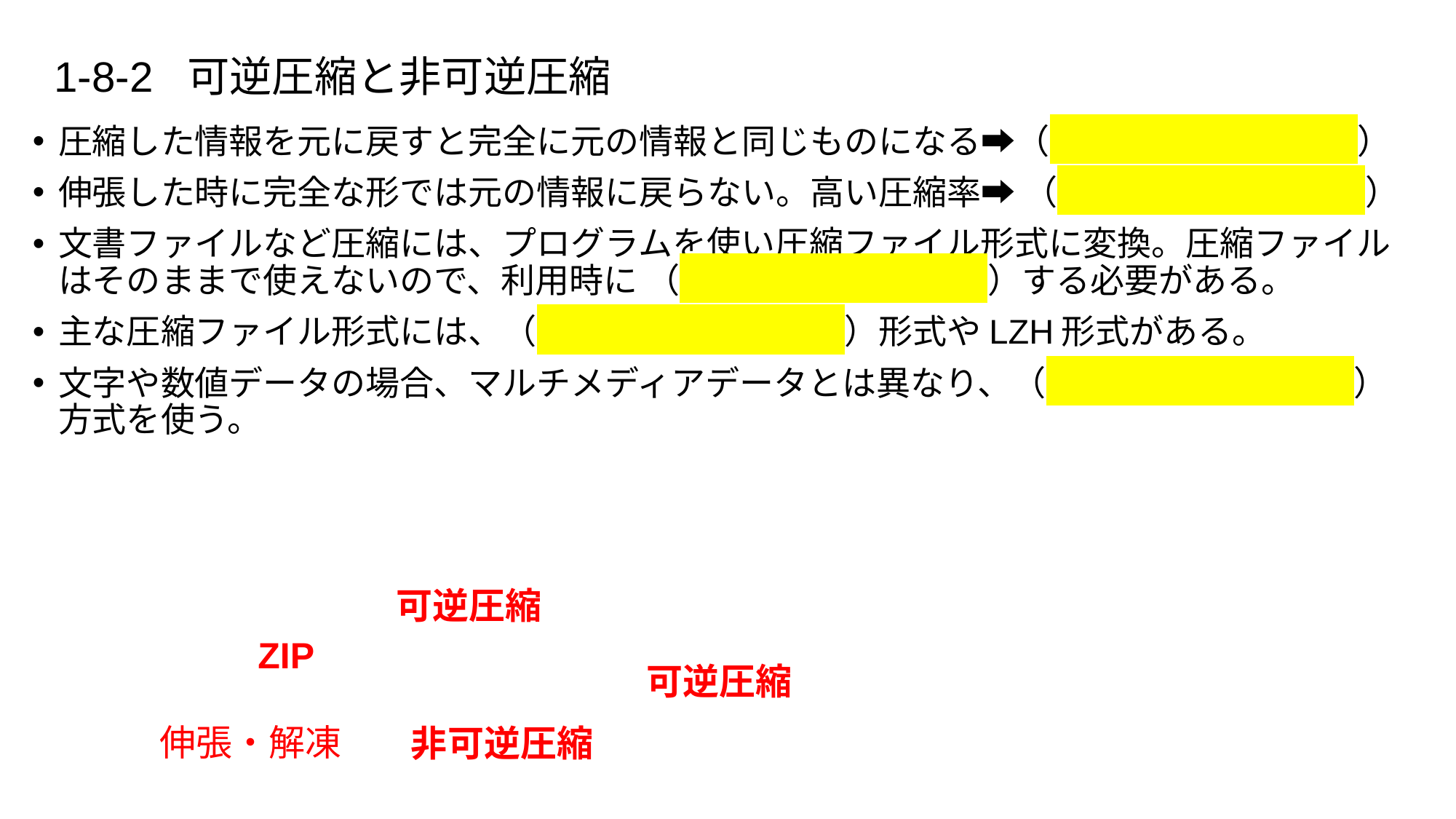

# 1-8-2  可逆圧縮と非可逆圧縮
圧縮した情報を元に戻すと完全に元の情報と同じものになる➡（　　　　　　　　　）
伸張した時に完全な形では元の情報に戻らない。高い圧縮率➡ （　　　　　　　　　）
文書ファイルなど圧縮には、プログラムを使い圧縮ファイル形式に変換。圧縮ファイルはそのままで使えないので、利用時に （　　　　　　　　　）する必要がある。
主な圧縮ファイル形式には、（　　　　　　　　　）形式やLZH形式がある。
文字や数値データの場合、マルチメディアデータとは異なり、（　　　　　　　　　）方式を使う。
可逆圧縮
ZIP
可逆圧縮
伸張・解凍
非可逆圧縮